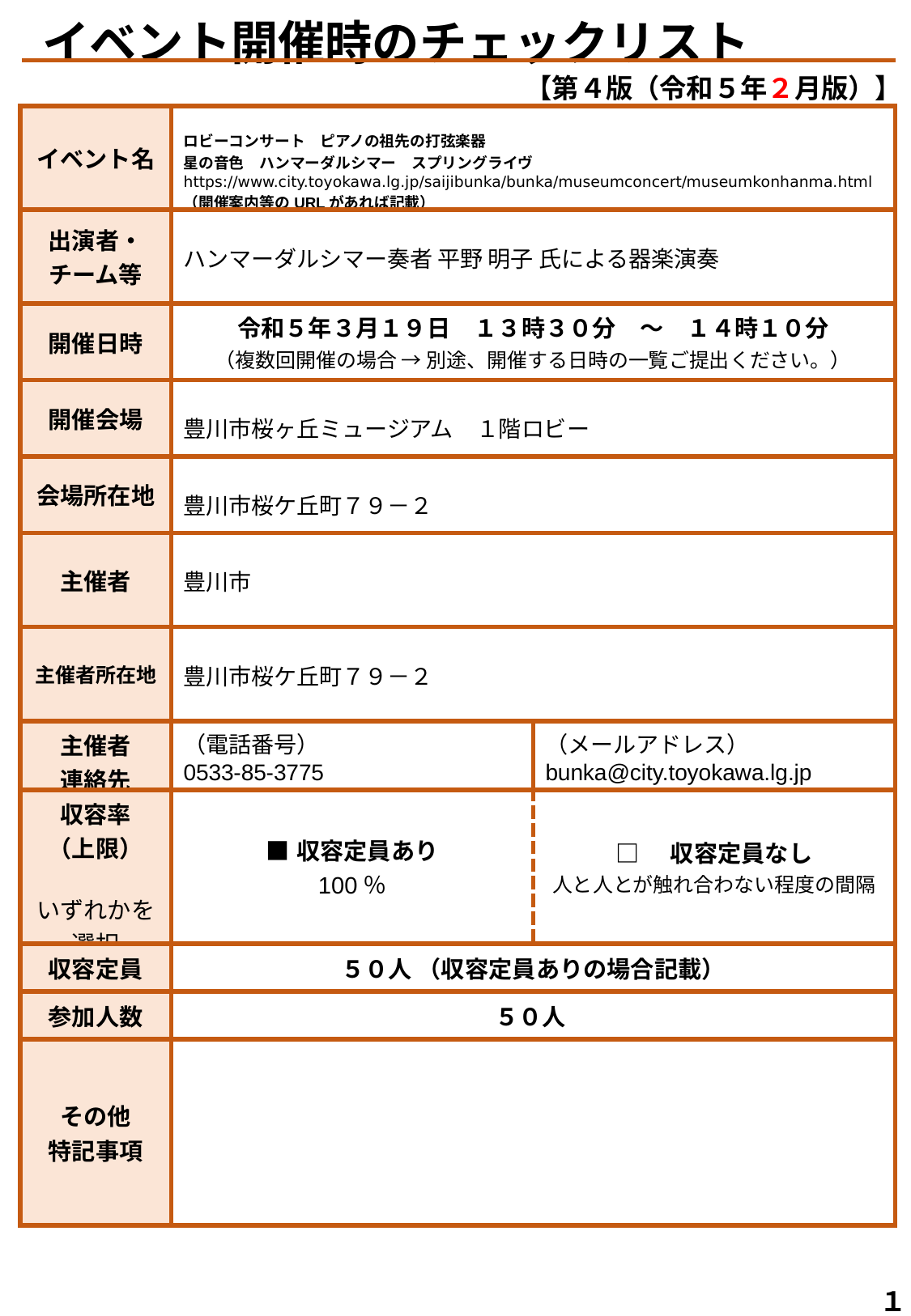

イベント開催時のチェックリスト
【第４版（令和５年２月版）】
| イベント名 | ロビーコンサート　ピアノの祖先の打弦楽器　 星の音色　ハンマーダルシマー　スプリングライヴ https://www.city.toyokawa.lg.jp/saijibunka/bunka/museumconcert/museumkonhanma.html （開催案内等のURLがあれば記載） |  |
| --- | --- | --- |
| 出演者・ チーム等 | ハンマーダルシマー奏者 平野 明子 氏による器楽演奏 |  |
| 開催日時 | 令和５年３月１９日　１３時３０分　～　１４時１０分 （複数回開催の場合 → 別途、開催する日時の一覧ご提出ください。） |  |
| 開催会場 | 豊川市桜ヶ丘ミュージアム　１階ロビー |  |
| 会場所在地 | 豊川市桜ケ丘町７９－２ |  |
| 主催者 | 豊川市 |  |
| 主催者所在地 | 豊川市桜ケ丘町７９－２ |  |
| 主催者 連絡先 | （電話番号） 0533-85-3775 | （メールアドレス） bunka@city.toyokawa.lg.jp |
| 収容率 （上限） いずれかを選択 | ■収容定員あり 100％ | □　収容定員なし 人と人とが触れ合わない程度の間隔 |
| 収容定員 | ５０人 （収容定員ありの場合記載） |  |
| 参加人数 | ５０人 |  |
| その他 特記事項 |  |  |
１